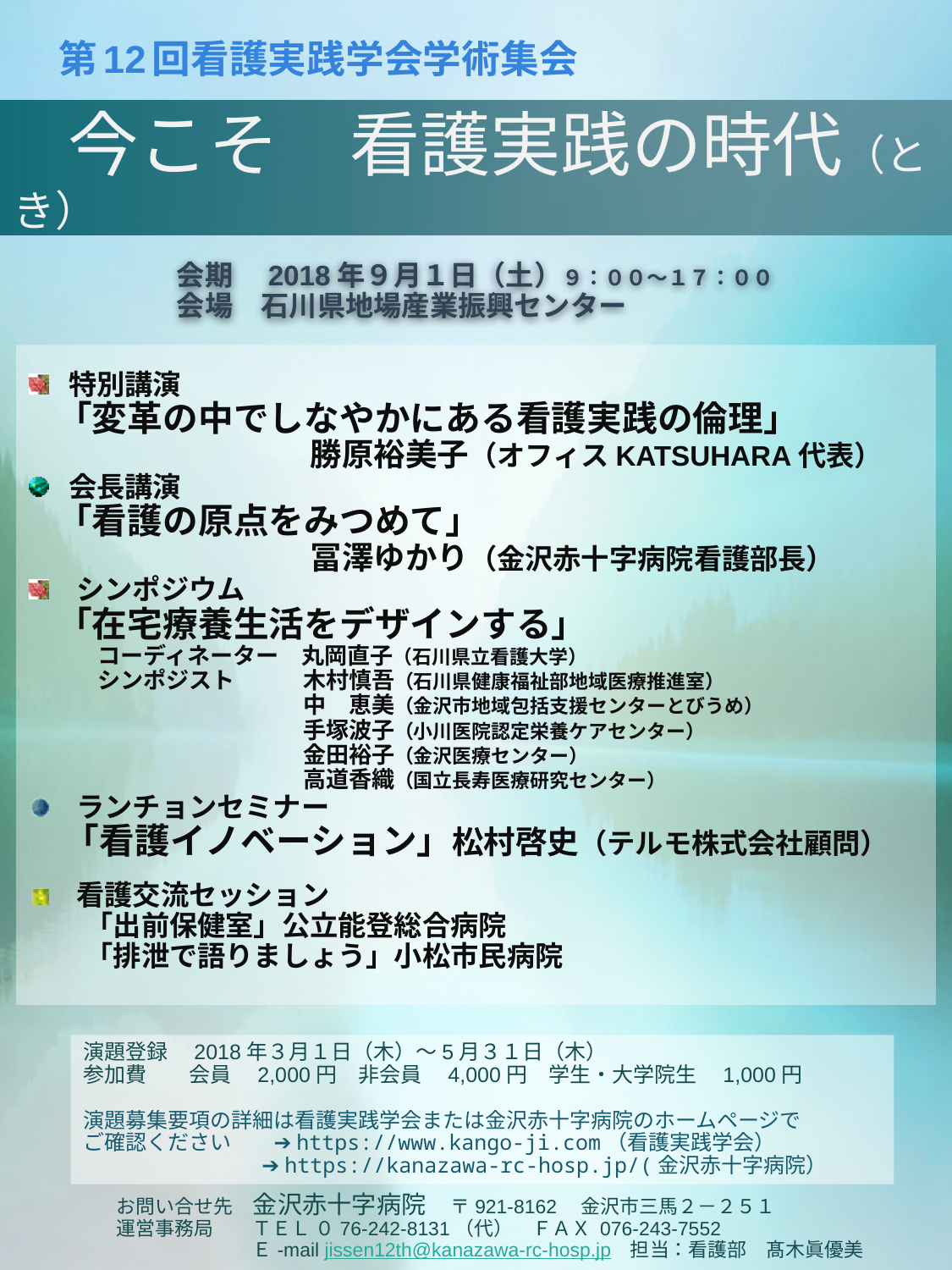

第12回看護実践学会学術集会
# 今こそ　看護実践の時代（とき）
　会期　2018年９月１日（土）９：００～１７：００
　会場　石川県地場産業振興センター

特別講演
　「変革の中でしなやかにある看護実践の倫理」
　　　　　　　　　　勝原裕美子（オフィスKATSUHARA代表）
会長講演
　「看護の原点をみつめて」
　　　　　　　　　　冨澤ゆかり（金沢赤十字病院看護部長）
シンポジウム
　「在宅療養生活をデザインする」
　　　コーディネーター　丸岡直子（石川県立看護大学）
　　　シンポジスト　　　木村慎吾（石川県健康福祉部地域医療推進室）
　　　　　　　　　　　　中　恵美（金沢市地域包括支援センターとびうめ）
　　　　　　　　　　　　手塚波子（小川医院認定栄養ケアセンター）
　　　　　　　　　　　　金田裕子（金沢医療センター）
　　　　　　　　　　　　高道香織（国立長寿医療研究センター）
ランチョンセミナー
　「看護イノベーション」松村啓史（テルモ株式会社顧問）

看護交流セッション
　　「出前保健室」公立能登総合病院
　　「排泄で語りましょう」小松市民病院
演題登録　2018年３月１日（木）～5月３１日（木）
参加費　　会員　2,000円　非会員　4,000円　学生・大学院生　1,000円

演題募集要項の詳細は看護実践学会または金沢赤十字病院のホームページで
ご確認ください　　➔https://www.kango-ji.com（看護実践学会）
　　　　　　　　  ➔https://kanazawa-rc-hosp.jp/(金沢赤十字病院）
お問い合せ先　金沢赤十字病院　〒921-8162　金沢市三馬２－２５１
運営事務局　　ＴＥＬ ０76-242-8131（代）　ＦＡＸ 076-243-7552
　　　　　　　Ｅ-mail jissen12th@kanazawa-rc-hosp.jp　担当：看護部　髙木眞優美